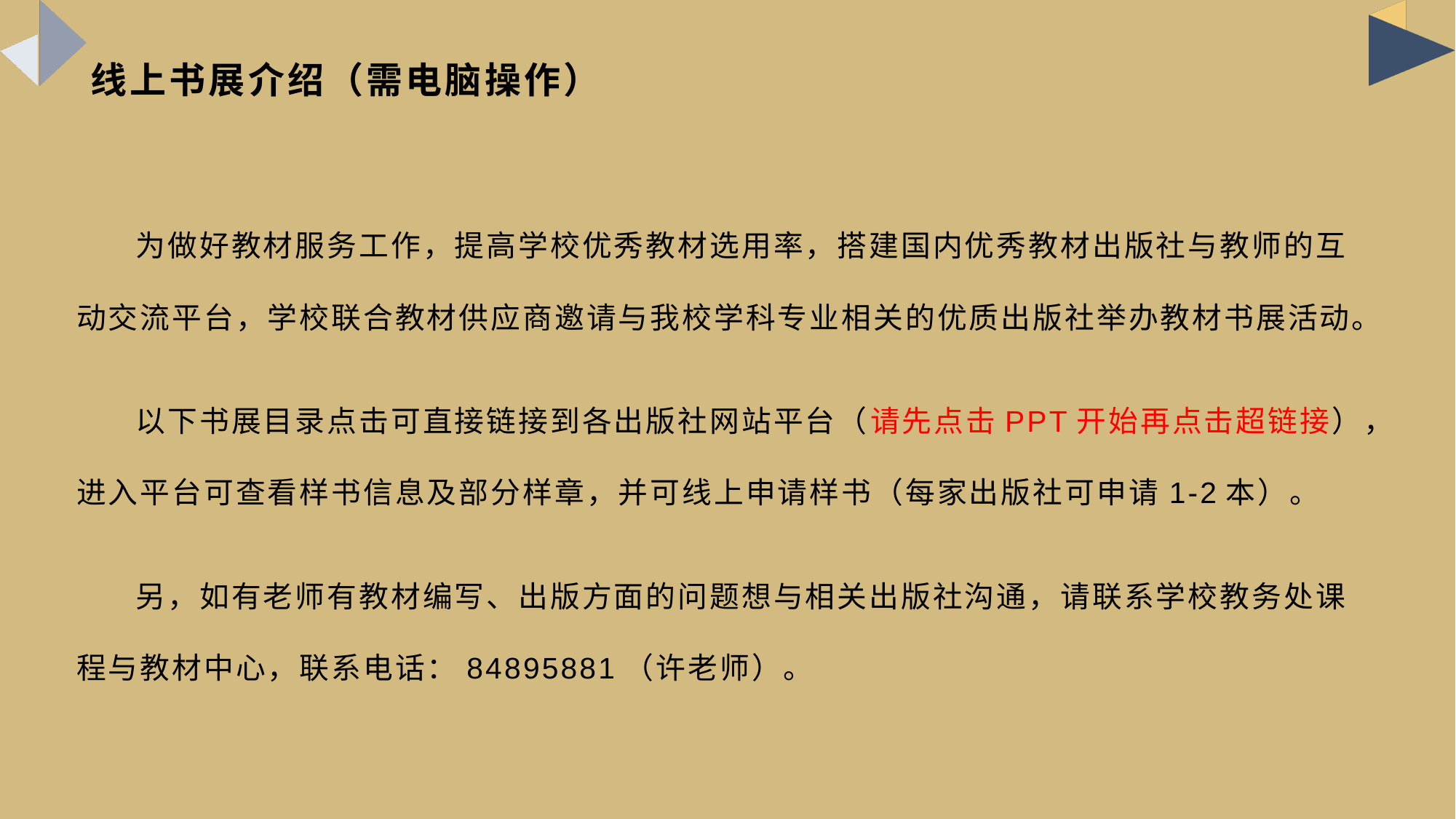

# 线上书展介绍（需电脑操作）
为做好教材服务工作，提高学校优秀教材选用率，搭建国内优秀教材出版社与教师的互动交流平台，学校联合教材供应商邀请与我校学科专业相关的优质出版社举办教材书展活动。
以下书展目录点击可直接链接到各出版社网站平台（请先点击PPT开始再点击超链接），进入平台可查看样书信息及部分样章，并可线上申请样书（每家出版社可申请1-2本）。
另，如有老师有教材编写、出版方面的问题想与相关出版社沟通，请联系学校教务处课程与教材中心，联系电话：84895881（许老师）。